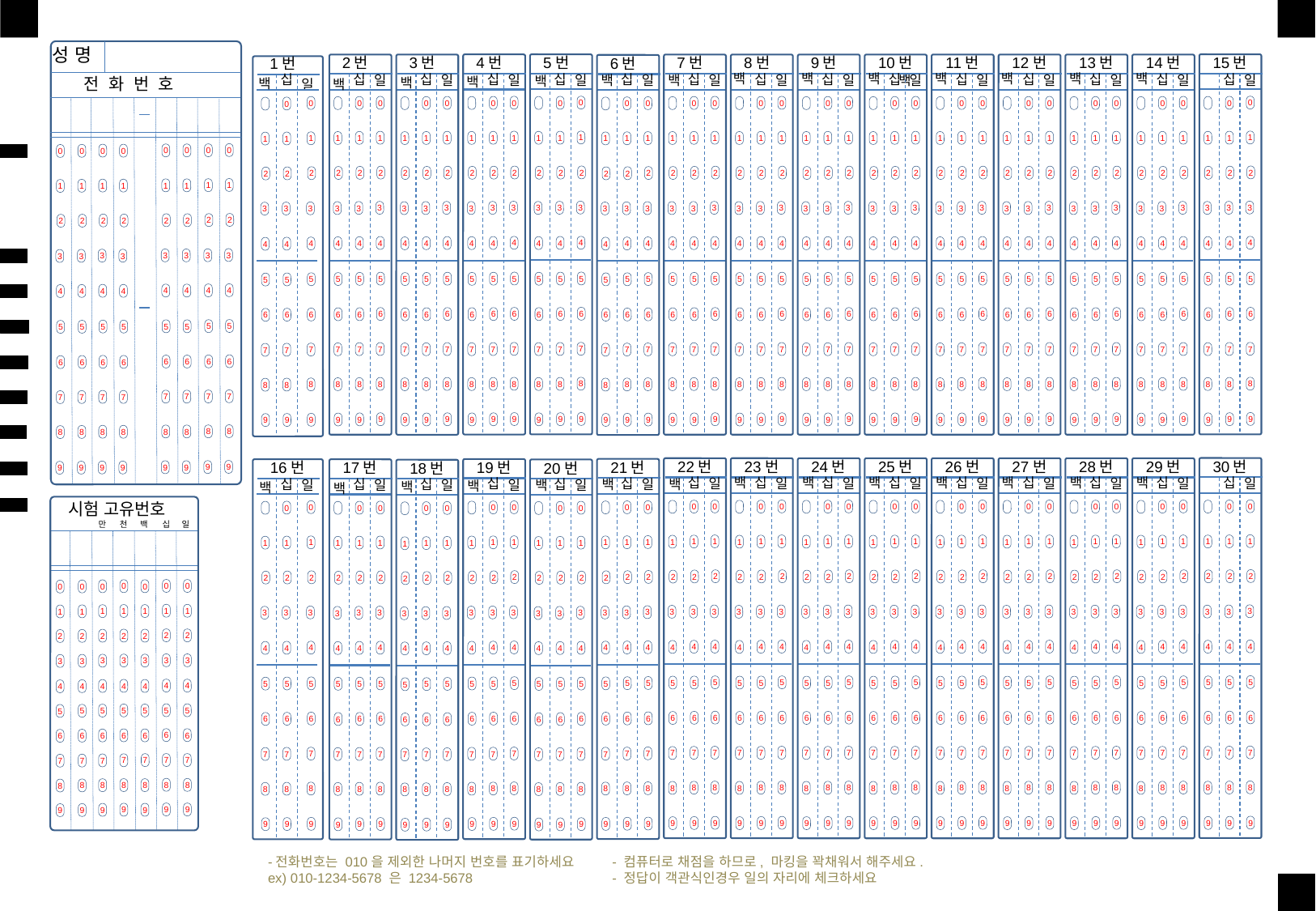

성 명

5번

9
9
9
십
일
0
0

1
1
1
2
2
2
3
3
3
4
4
4
5
5
5
6
6
6
7
7
7
8
8
8
15번

9
9
9
십
일
0
0

1
1
1
2
2
2
3
3
3
4
4
4
5
5
5
6
6
6
7
7
7
8
8
8
4번

9
9
9
십
일
0
0

1
1
1
2
2
2
3
3
3
4
4
4
5
5
5
6
6
6
7
7
7
8
8
8
2번

9
9
9
십
일
0
0

1
1
1
2
2
2
3
3
3
4
4
4
5
5
5
6
6
6
7
7
7
8
8
8
7번

9
9
9
십
일
0
0

1
1
1
2
2
2
3
3
3
4
4
4
5
5
5
6
6
6
7
7
7
8
8
8
8번

9
9
9
십
일
0
0

1
1
1
2
2
2
3
3
3
4
4
4
5
5
5
6
6
6
7
7
7
8
8
8
9번

9
9
9
십
일
0
0

1
1
1
2
2
2
3
3
3
4
4
4
5
5
5
6
6
6
7
7
7
8
8
8
10번

9
9
9
십
일
0
0

1
1
1
2
2
2
3
3
3
4
4
4
5
5
5
6
6
6
7
7
7
8
8
8
11번

9
9
9
십
일
0
0

1
1
1
2
2
2
3
3
3
4
4
4
5
5
5
6
6
6
7
7
7
8
8
8
12번

9
9
9
십
일
0
0

1
1
1
2
2
2
3
3
3
4
4
4
5
5
5
6
6
6
7
7
7
8
8
8
13번

9
9
9
십
일
0
0

1
1
1
2
2
2
3
3
3
4
4
4
5
5
5
6
6
6
7
7
7
8
8
8
14번

9
9
9
십
일
0
0

1
1
1
2
2
2
3
3
3
4
4
4
5
5
5
6
6
6
7
7
7
8
8
8
3번

9
9
9
십
일
0
0

1
1
1
2
2
2
3
3
3
4
4
4
5
5
5
6
6
6
7
7
7
8
8
8
6번

9
9
9
십
일
0
0

1
1
1
2
2
2
3
3
3
4
4
4
5
5
5
6
6
6
7
7
7
8
8
8
1번

십
0
0

1
1
1
2
2
2
3
3
3
4
4
4
5
5
5
6
6
6
7
7
7
8
8
8
9
9
9
백
백
백
백
백
백
백
백
백
백
백
백
백
백
백
전  화  번  호
일
0
0
0
1
1
1
2
2
2
3
3
3
4
4
4
5
5
5
6
6
6
7
7
7
8
8
8
9
9
9
0
0
0
0

0
1
1
1
1
1
2
2
2
2
2
3
3
3
3
3
4
4
4
4
4
5
5
5
5
5
6
6
6
6
6
7
7
7
7
7
8
8
8
8
8
30번

9
9
9
십
일
0
0

1
1
1
2
2
2
3
3
3
4
4
4
5
5
5
6
6
6
7
7
7
8
8
8
22번

9
9
9
십
일
0
0

1
1
1
2
2
2
3
3
3
4
4
4
5
5
5
6
6
6
7
7
7
8
8
8
23번

9
9
9
십
일
0
0

1
1
1
2
2
2
3
3
3
4
4
4
5
5
5
6
6
6
7
7
7
8
8
8
24번

9
9
9
십
일
0
0

1
1
1
2
2
2
3
3
3
4
4
4
5
5
5
6
6
6
7
7
7
8
8
8
25번
26번

9
9
9
십
일
0
0

1
1
1
2
2
2
3
3
3
4
4
4
5
5
5
6
6
6
7
7
7
8
8
8
27번

9
9
9
십
일
0
0

1
1
1
2
2
2
3
3
3
4
4
4
5
5
5
6
6
6
7
7
7
8
8
8
28번

9
9
9
십
일
0
0

1
1
1
2
2
2
3
3
3
4
4
4
5
5
5
6
6
6
7
7
7
8
8
8
29번

9
9
9
십
일
0
0

1
1
1
2
2
2
3
3
3
4
4
4
5
5
5
6
6
6
7
7
7
8
8
8
21번

9
9
9
십
일
0
0

1
1
1
2
2
2
3
3
3
4
4
4
5
5
5
6
6
6
7
7
7
8
8
8
19번

9
9
9
십
일
0
0

1
1
1
2
2
2
3
3
3
4
4
4
5
5
5
6
6
6
7
7
7
8
8
8
16번
17번

9
9
9
십
일
0
0

1
1
1
2
2
2
3
3
3
4
4
4
5
5
5
6
6
6
7
7
7
8
8
8
20번

9
9
9
십
일
0
0

1
1
1
2
2
2
3
3
3
4
4
4
5
5
5
6
6
6
7
7
7
8
8
8
18번

9
9
9
십
일
0
0

1
1
1
2
2
2
3
3
3
4
4
4
5
5
5
6
6
6
7
7
7
8
8
8

9
9
9

9
9
9
9
9
백
백
백
백
백
백
백
십
일
십
백
백
일
백
백
백
백
백
시험 고유번호

0
0

0
0

일
만
천
십
백
1
1
1
1
1
1
2
2
2
2
2
2
0
0
0
0
0
0
0
1
1
1
1
1
1
1
3
3
3
3
3
3
2
2
2
2
2
2
2
4
4
4
4
4
4
3
3
3
3
3
3
3
5
5
5
5
5
5
4
4
4
4
4
4
4
5
5
5
5
5
5
5
6
6
6
6
6
6
6
6
6
6
6
6
6
7
7
7
7
7
7
7
7
7
7
7
7
7
8
8
8
8
8
8
8
8
8
8
8
8
8
9
9
9
9
9
9
9
9
9
9
-전화번호는 010을 제외한 나머지 번호를 표기하세요
ex) 010-1234-5678 은 1234-5678
- 컴퓨터로 채점을 하므로, 마킹을 꽉채워서 해주세요.
- 정답이 객관식인경우 일의 자리에 체크하세요